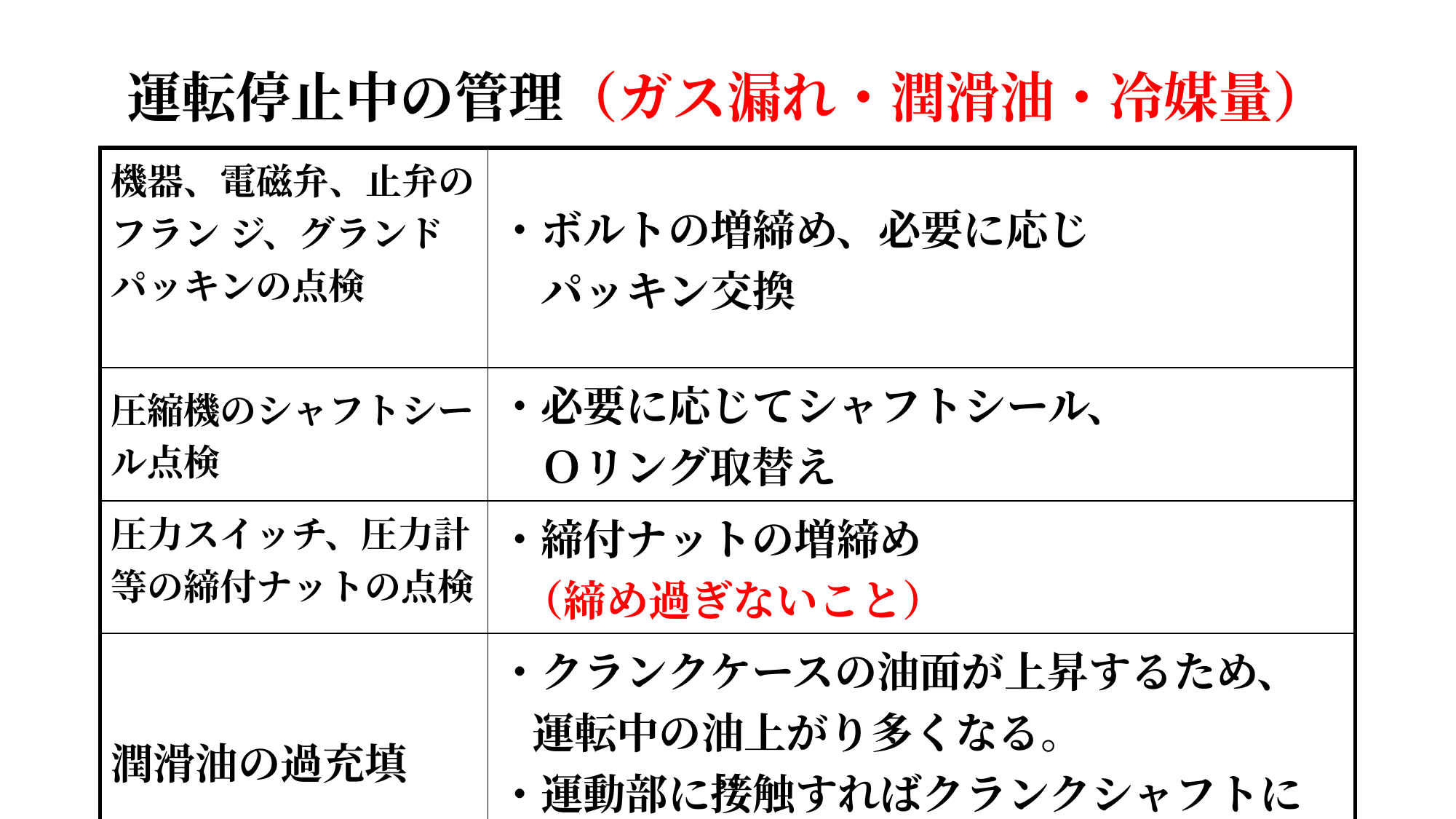

# 運転停止中の管理（ガス漏れ・潤滑油・冷媒量）
| 機器、電磁弁、止弁のフラン ジ、グランドパッキンの点検 | ・ボルトの増締め、必要に応じ 　パッキン交換 |
| --- | --- |
| 圧縮機のシャフトシール点検 | ・必要に応じてシャフトシール、 　Ｏリング取替え |
| 圧力スイッチ、圧力計等の締付ナットの点検 | ・締付ナットの増締め （締め過ぎないこと） |
| 潤滑油の過充填 | ・クランクケースの油面が上昇するため、 運転中の油上がり多くなる。 ・運動部に接触すればクランクシャフトに 打撃を与える（適正量） |
54